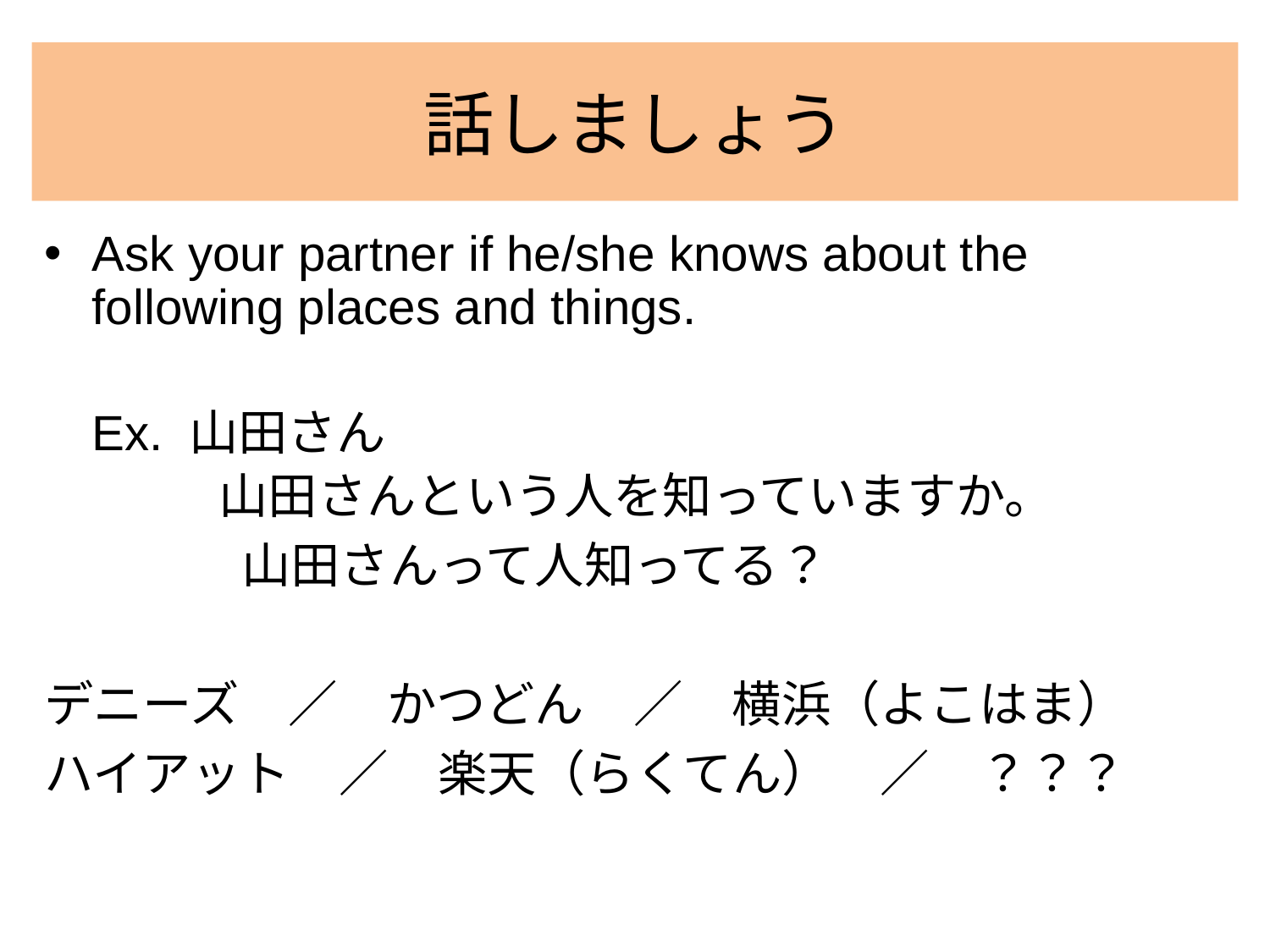

# 話しましょう
Ask your partner if he/she knows about the following places and things.

	Ex. 山田さん
		山田さんという人を知っていますか。
　　　　山田さんって人知ってる？

デニーズ　／　かつどん　／　横浜（よこはま）
ハイアット　／　楽天（らくてん）　／　？？？